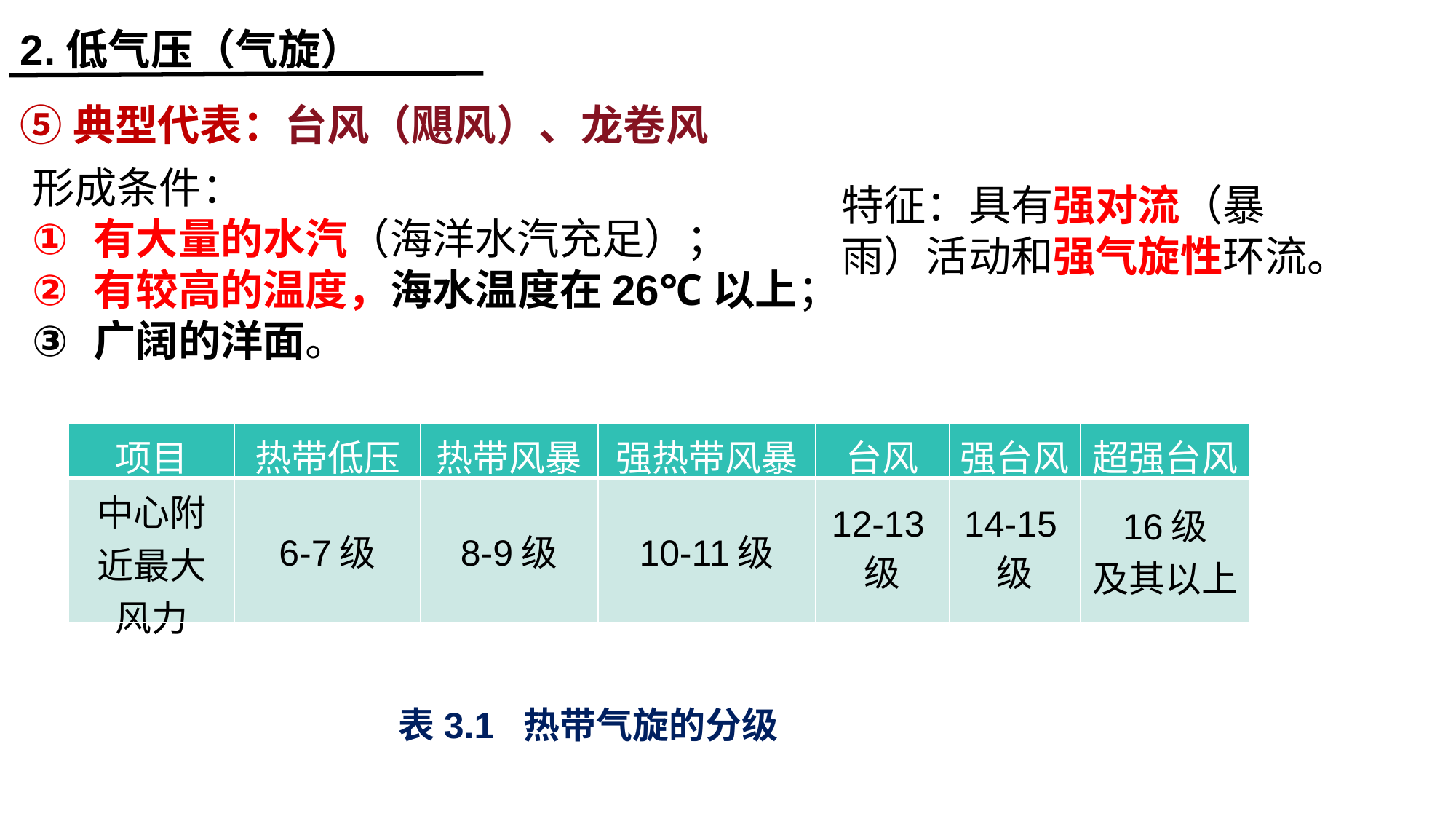

2.低气压（气旋）
⑤典型代表：
台风（飓风）、龙卷风
形成条件：
有大量的水汽（海洋水汽充足）；
有较高的温度，海水温度在26℃以上；
广阔的洋面。
特征：具有强对流（暴雨）活动和强气旋性环流。
| 项目 | 热带低压 | 热带风暴 | 强热带风暴 | 台风 | 强台风 | 超强台风 |
| --- | --- | --- | --- | --- | --- | --- |
| 中心附近最大风力 | 6-7级 | 8-9级 | 10-11级 | 12-13级 | 14-15级 | 16级 及其以上 |
表3.1  热带气旋的分级